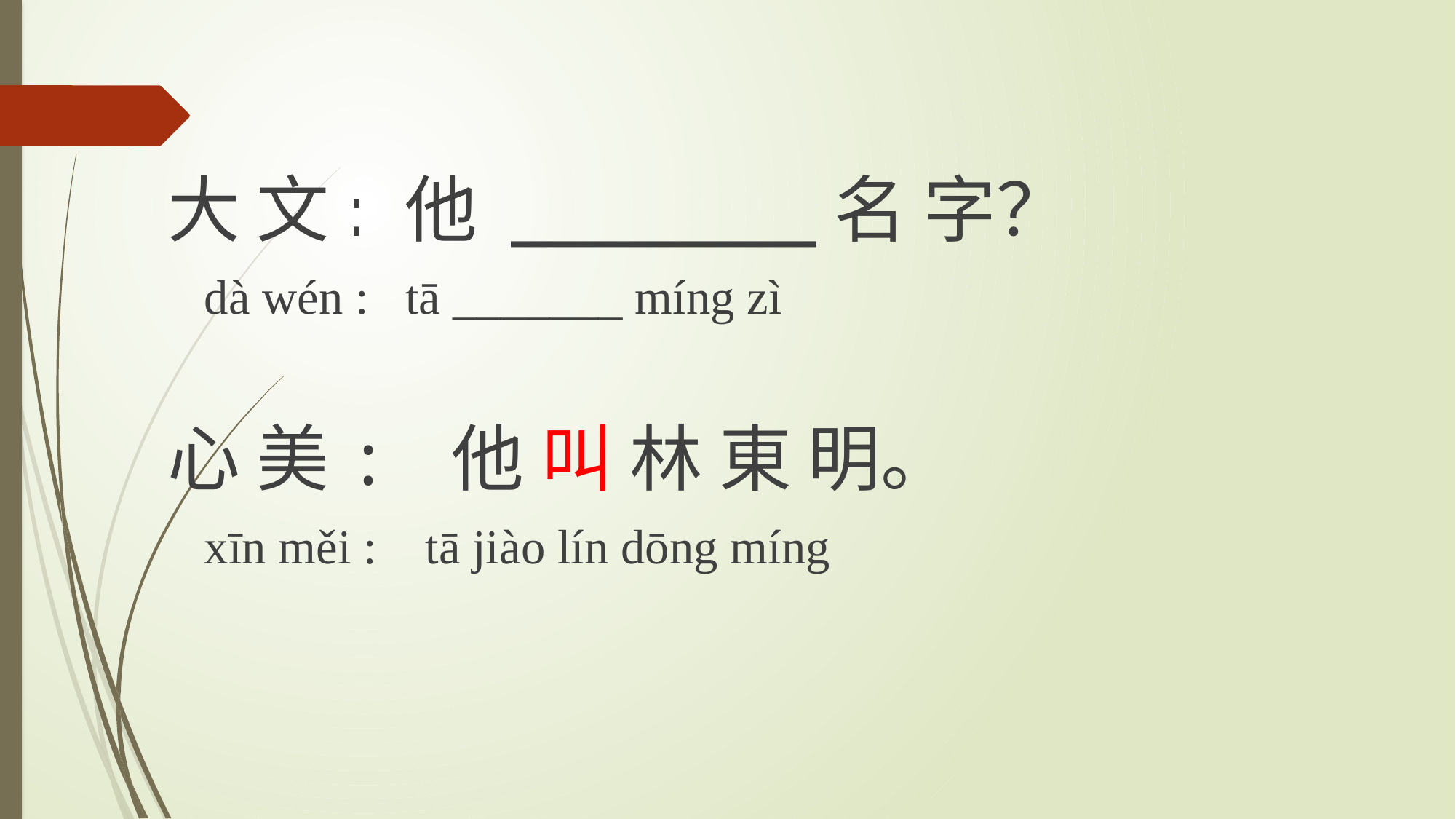

大 文: 他 _______名 字？
   dà wén :   tā _______ míng zì

心 美: 他 叫 林 東 明。
   xīn měi :    tā jiào lín dōng míng